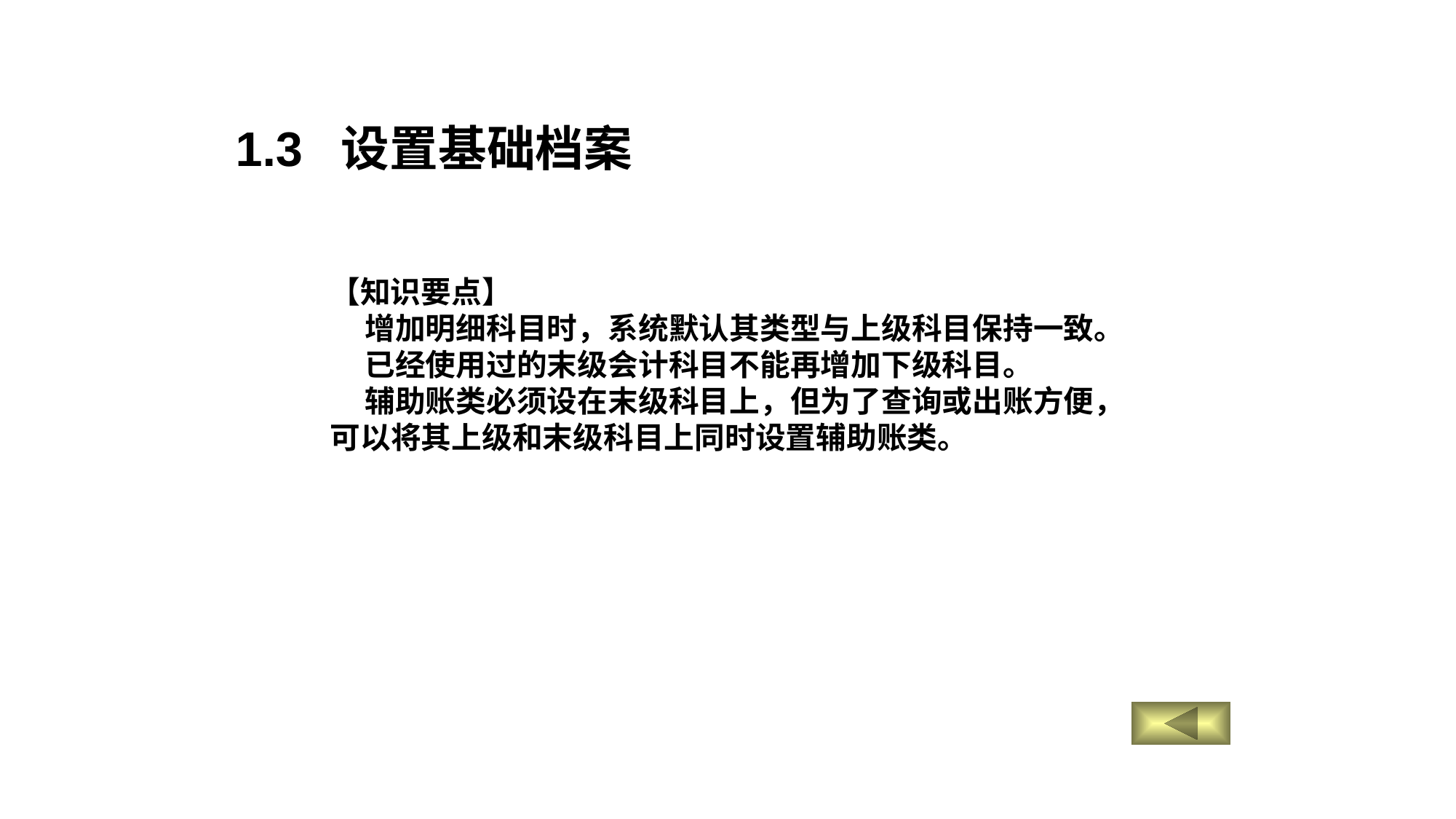

1.3  设置基础档案
【知识要点】
    增加明细科目时，系统默认其类型与上级科目保持一致。
    已经使用过的末级会计科目不能再增加下级科目。
    辅助账类必须设在末级科目上，但为了查询或出账方便，可以将其上级和末级科目上同时设置辅助账类。